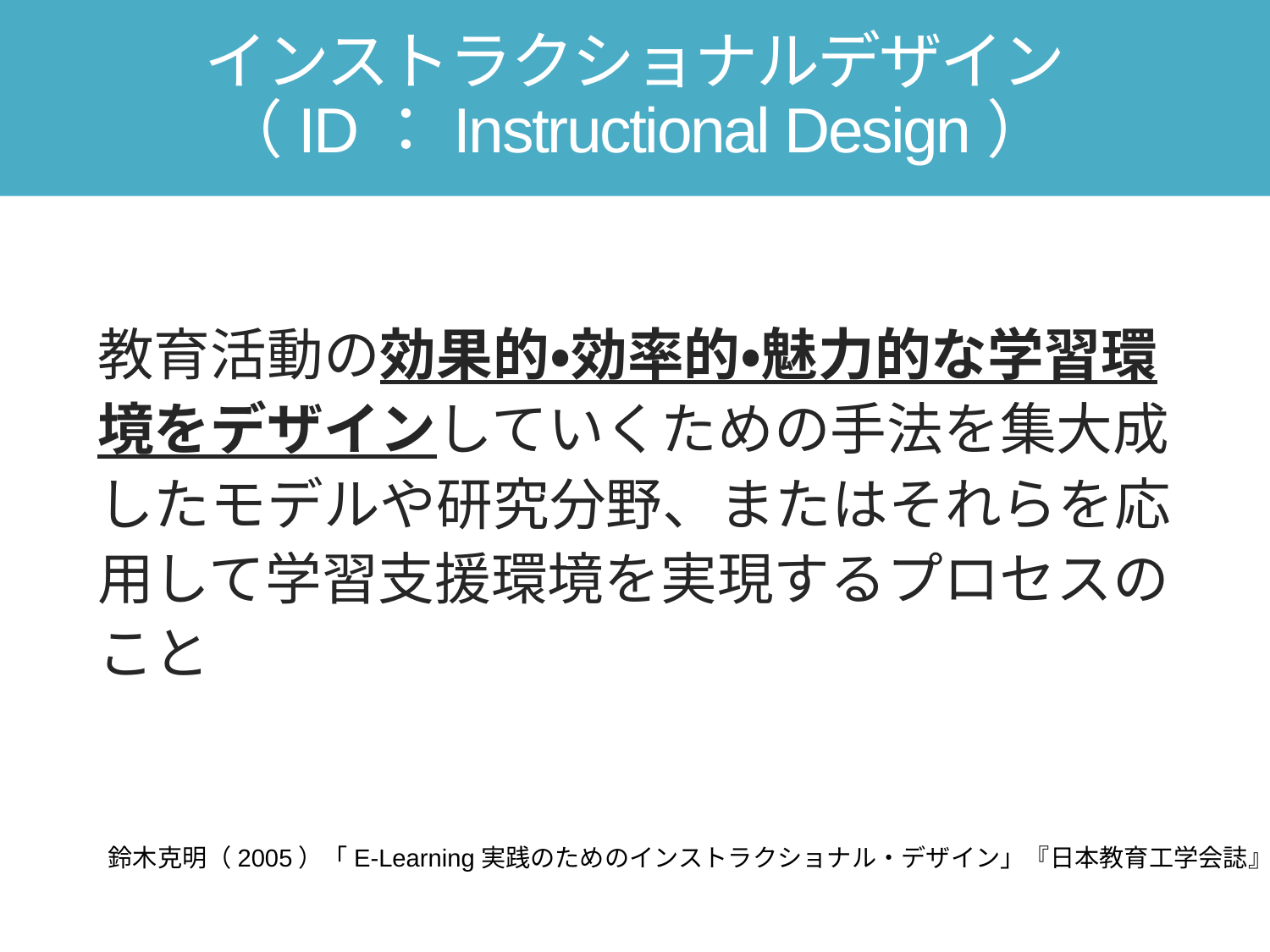

# インストラクショナルデザイン （ID：Instructional Design）
教育活動の効果的・効率的・魅力的な学習環境をデザインしていくための手法を集大成したモデルや研究分野、またはそれらを応用して学習支援環境を実現するプロセスのこと
鈴木克明（2005）「E-Learning実践のためのインストラクショナル・デザイン」『日本教育工学会誌』